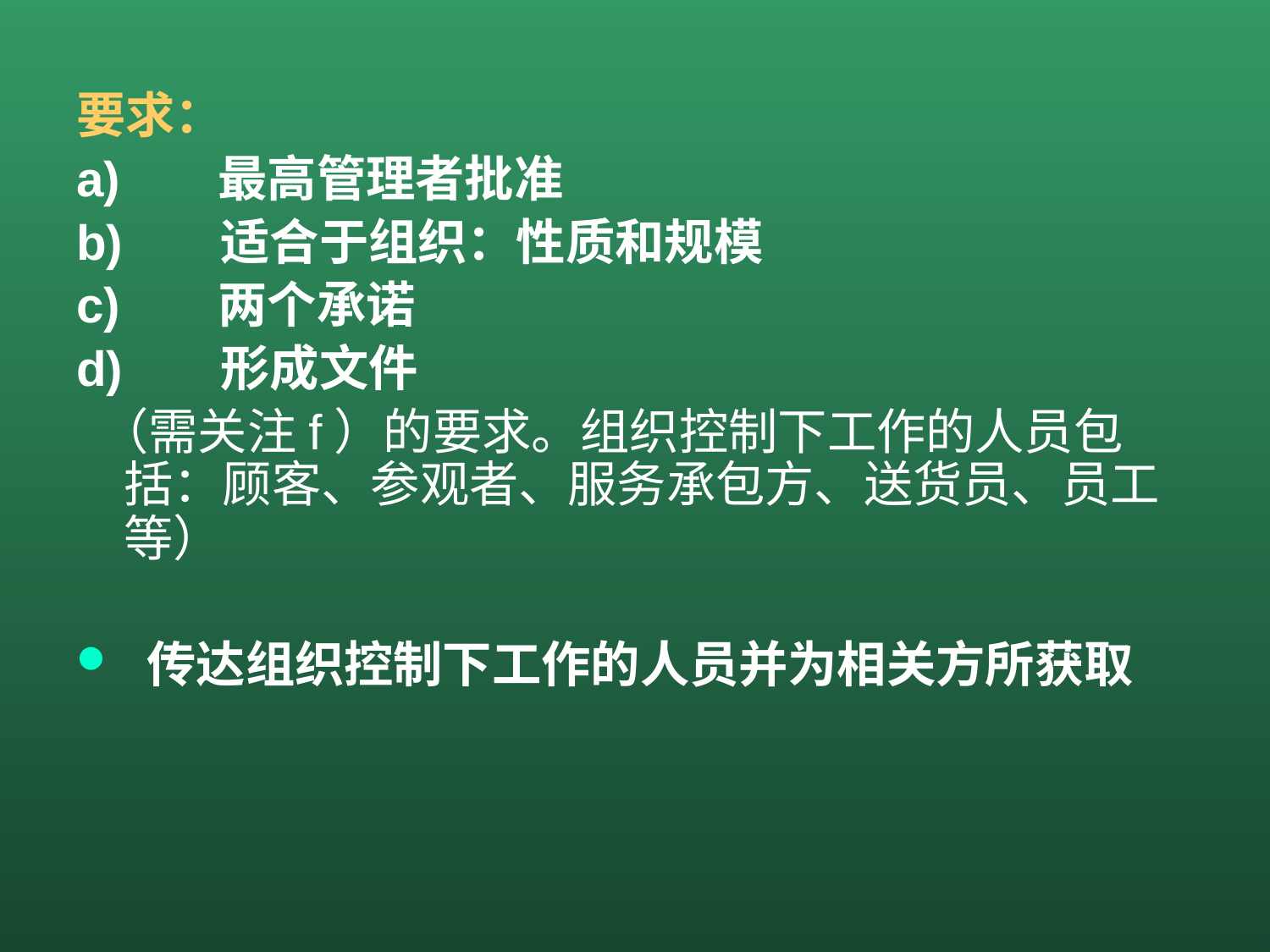

要求：
a)       最高管理者批准
b)       适合于组织：性质和规模
c)       两个承诺
d)       形成文件
 （需关注f）的要求。组织控制下工作的人员包括：顾客、参观者、服务承包方、送货员、员工等）

 传达组织控制下工作的人员并为相关方所获取